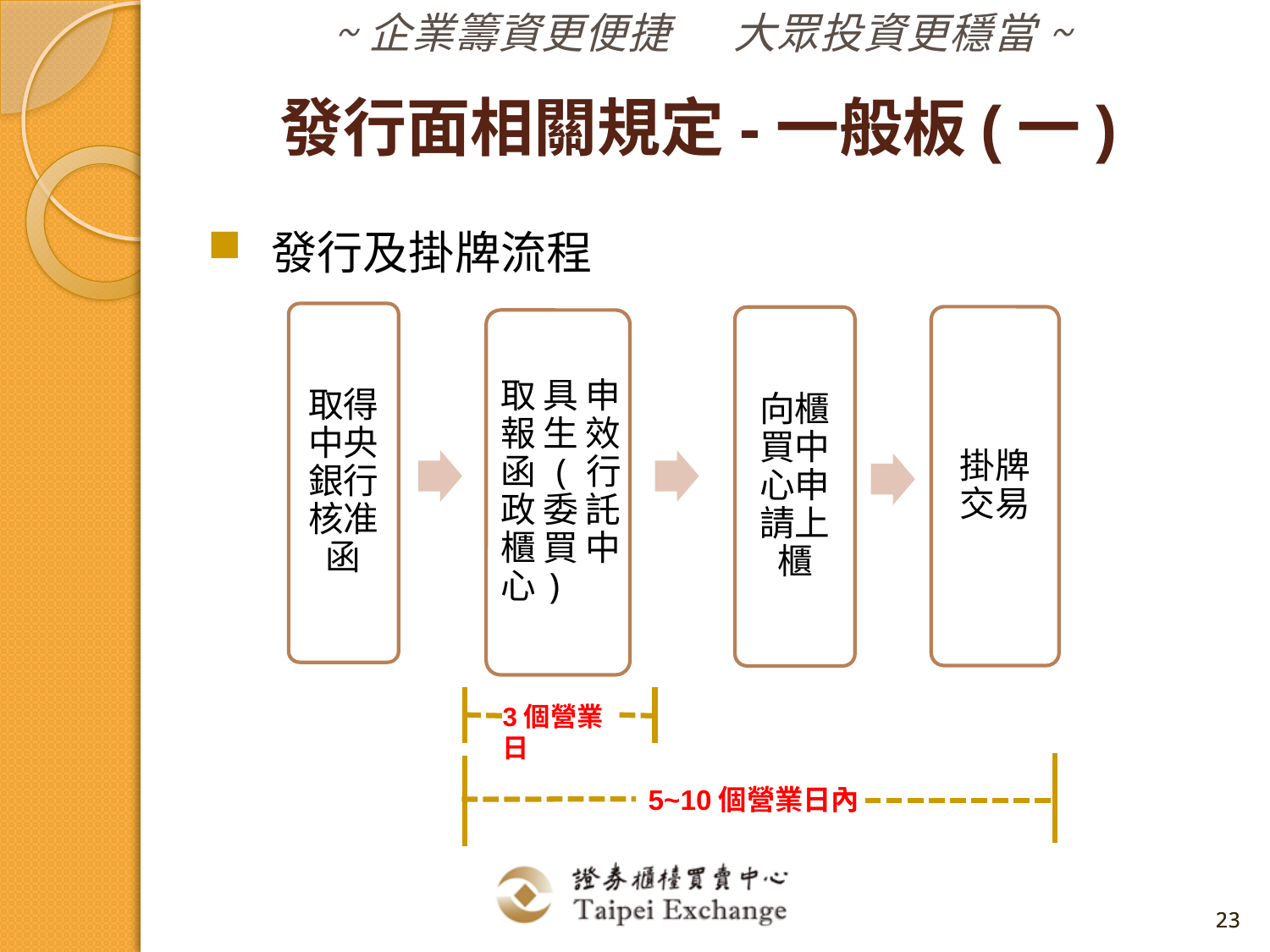

發行面相關規定-一般板(一)

發行及掛牌流程

取得中央銀行核准函

掛牌交易

向櫃買中心申請上櫃

取具申報生效函(行政委託櫃買中心)

3個營業日
5~10個營業日內
23
23